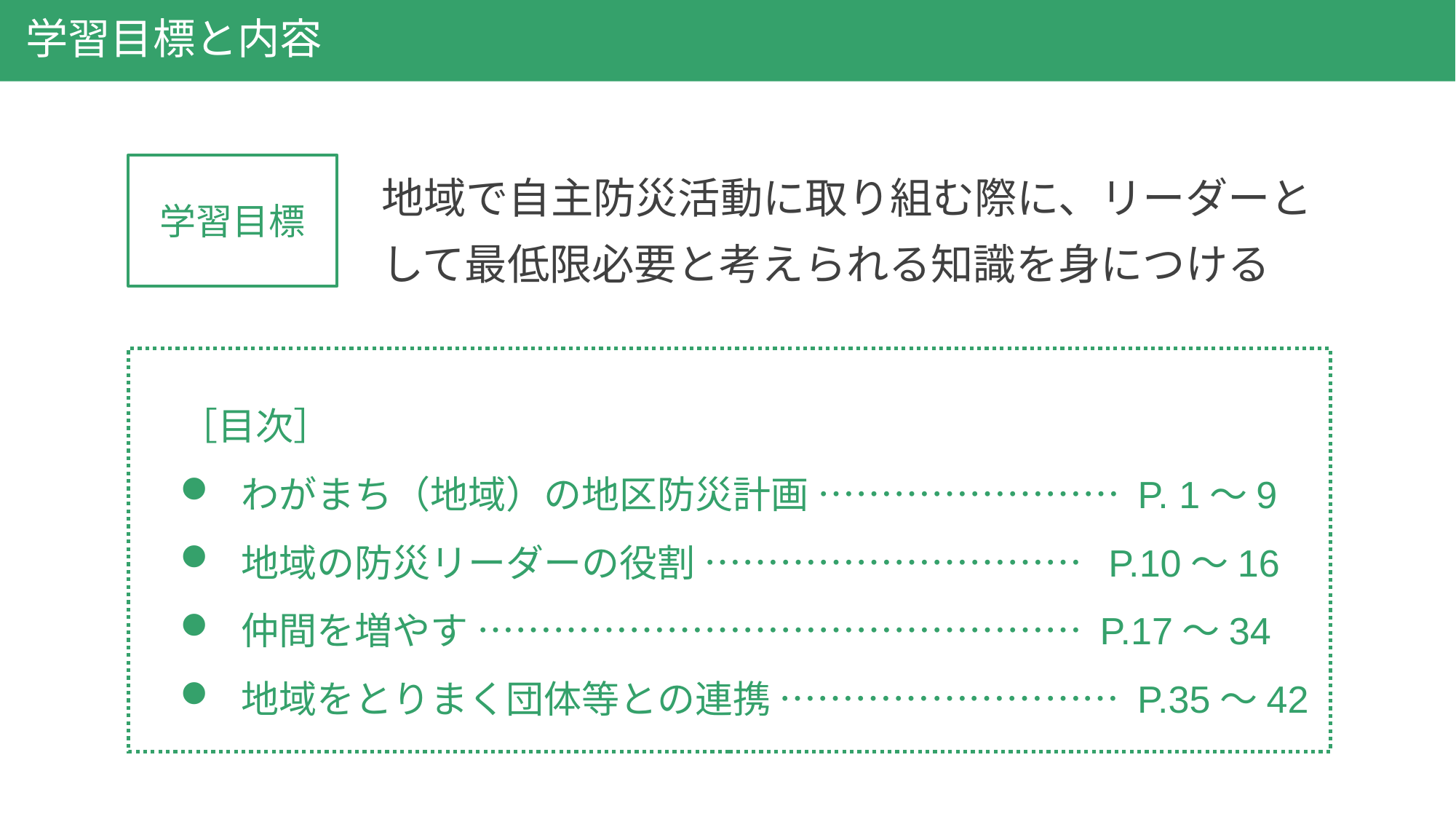

# 学習目標と内容
地域で自主防災活動に取り組む際に、リーダーとして最低限必要と考えられる知識を身につける
学習目標
［目次］
わがまち（地域）の地区防災計画 …………………… P. 1～9
地域の防災リーダーの役割 …………………………  P.10～16
仲間を増やす ………………………………………… P.17～34
地域をとりまく団体等との連携 ……………………… P.35～42